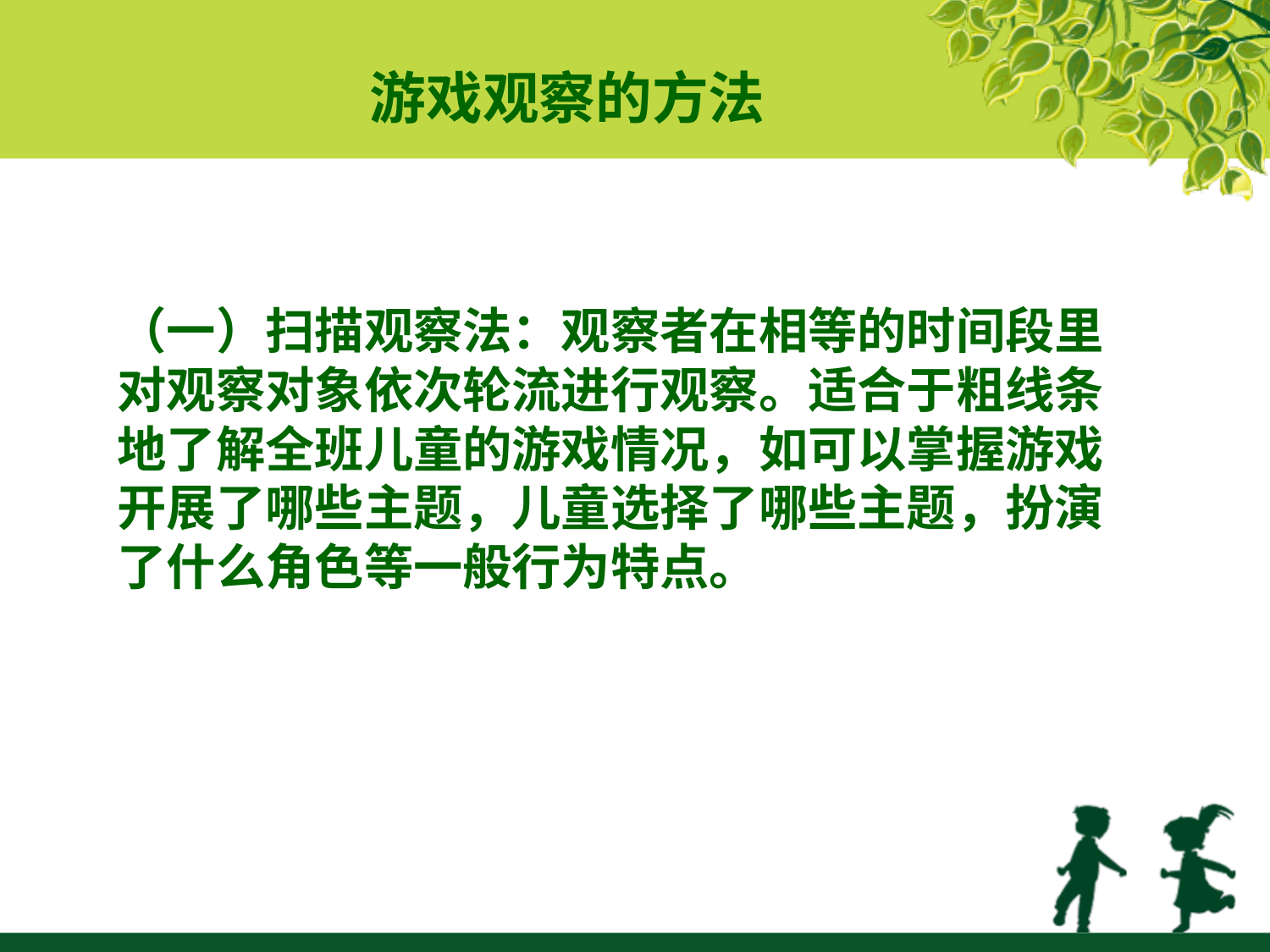

游戏观察的方法

（一）扫描观察法：观察者在相等的时间段里对观察对象依次轮流进行观察。适合于粗线条地了解全班儿童的游戏情况，如可以掌握游戏开展了哪些主题，儿童选择了哪些主题，扮演了什么角色等一般行为特点。